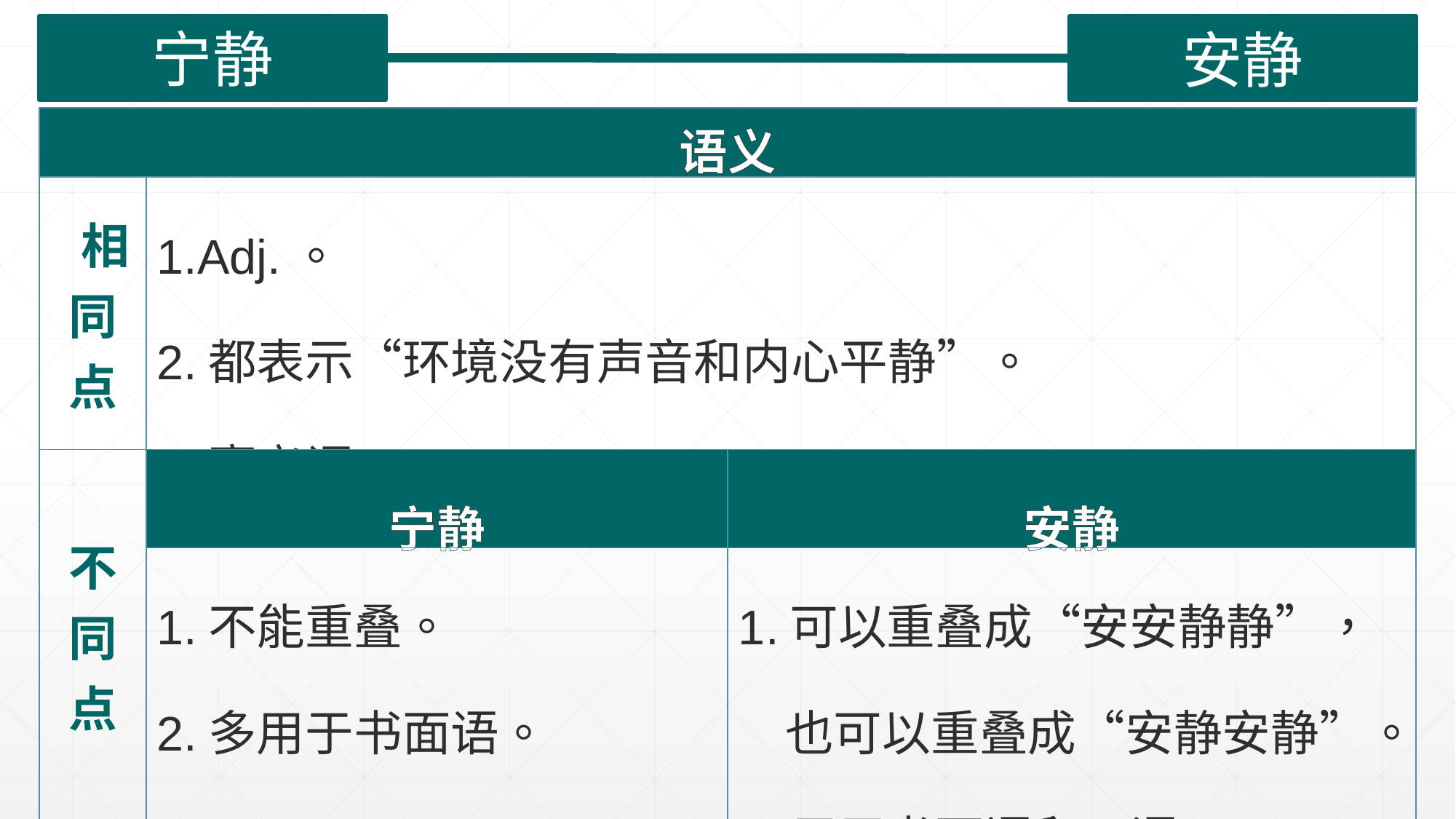

宁静
安静
| 语义 |  |  |
| --- | --- | --- |
| 相同点 | 1.Adj.。 2.都表示“环境没有声音和内心平静”。 3.褒义词。 |  |
| 不同点 | 宁静 | 安静 |
|  | 1.不能重叠。 2.多用于书面语。 | 1.可以重叠成“安安静静”， 也可以重叠成“安静安静”。 2.用于书面语和口语。 |
|  |
| --- |